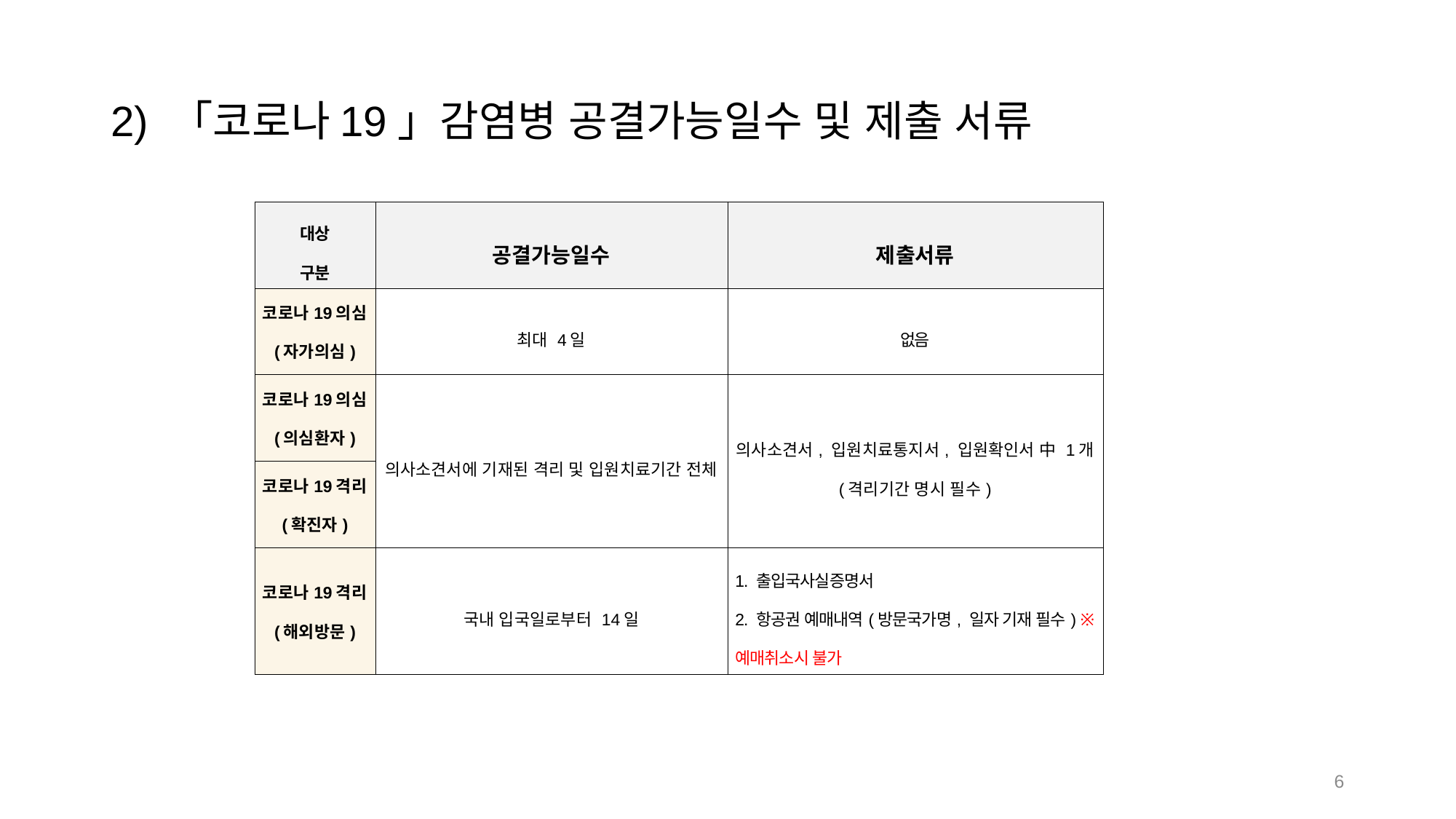

# 2) 「코로나19」감염병 공결가능일수 및 제출 서류
| 대상 구분 | 공결가능일수 | 제출서류 |
| --- | --- | --- |
| 코로나19의심 (자가의심) | 최대 4일 | 없음 |
| 코로나19의심 (의심환자) | 의사소견서에 기재된 격리 및 입원치료기간 전체 | 의사소견서, 입원치료통지서, 입원확인서 中 1개 (격리기간 명시 필수) |
| 코로나19격리 (확진자) |  |  |
| 코로나19격리 (해외방문) | 국내 입국일로부터 14일 | 1. 출입국사실증명서 2. 항공권 예매내역(방문국가명, 일자 기재 필수) ※예매취소시 불가 |
6